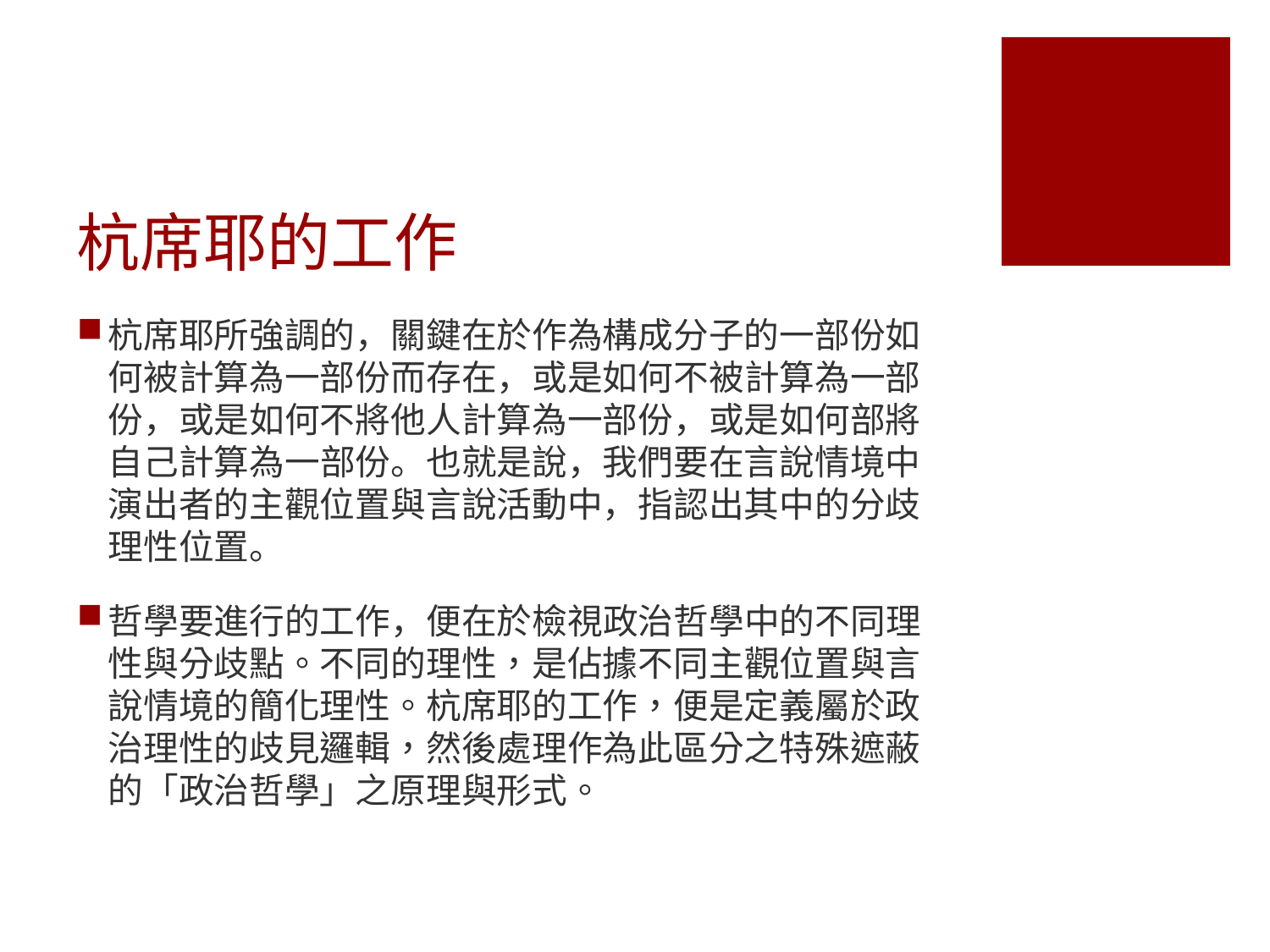

# 杭席耶的工作
杭席耶所強調的，關鍵在於作為構成分子的一部份如何被計算為一部份而存在，或是如何不被計算為一部份，或是如何不將他人計算為一部份，或是如何部將自己計算為一部份。也就是說，我們要在言說情境中演出者的主觀位置與言說活動中，指認出其中的分歧理性位置。
哲學要進行的工作，便在於檢視政治哲學中的不同理性與分歧點。不同的理性，是佔據不同主觀位置與言說情境的簡化理性。杭席耶的工作，便是定義屬於政治理性的歧見邏輯，然後處理作為此區分之特殊遮蔽的「政治哲學」之原理與形式。